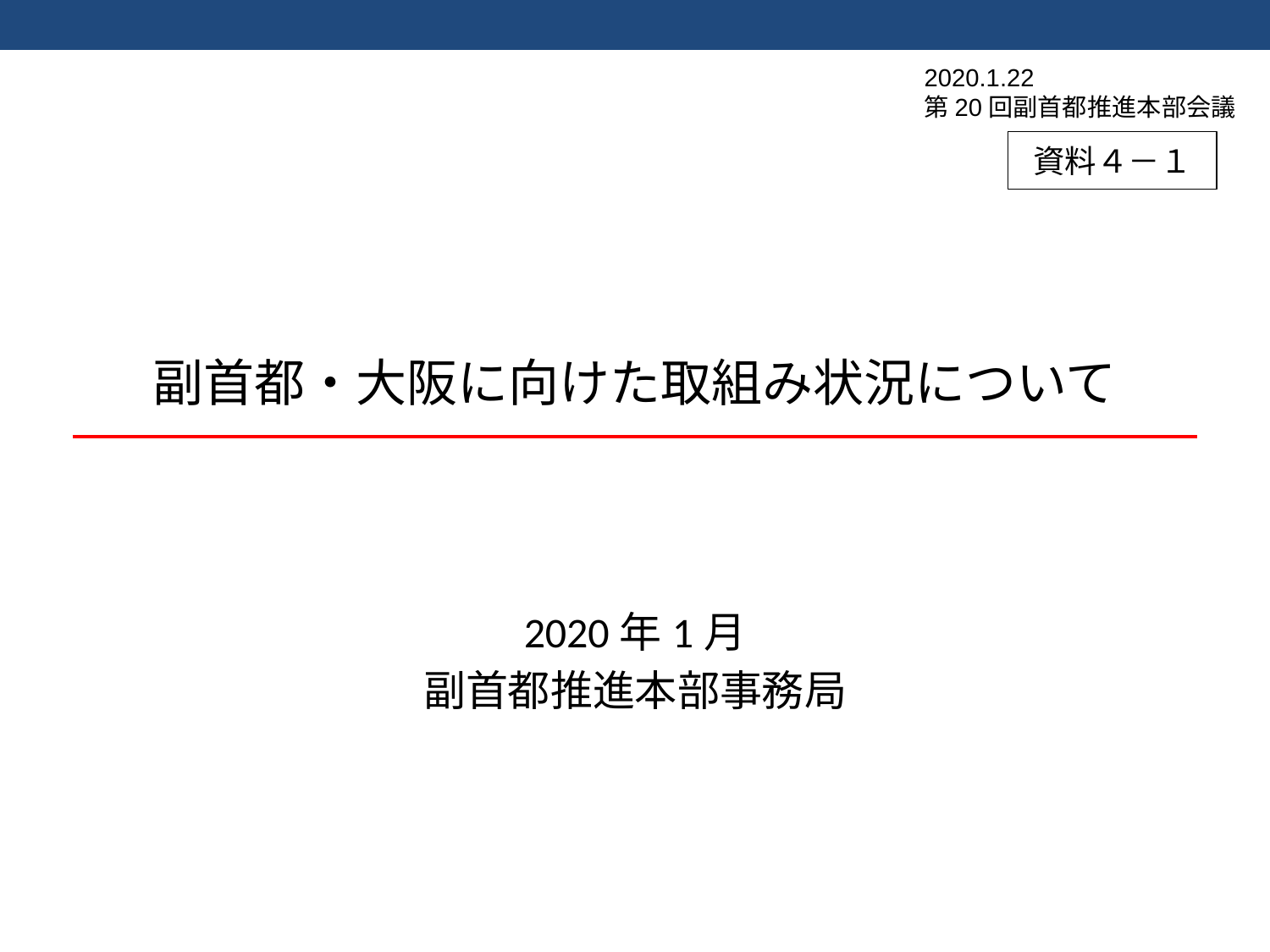

2020.1.22
第20回副首都推進本部会議
資料４－１
# 副首都・大阪に向けた取組み状況について

2020年1月
副首都推進本部事務局